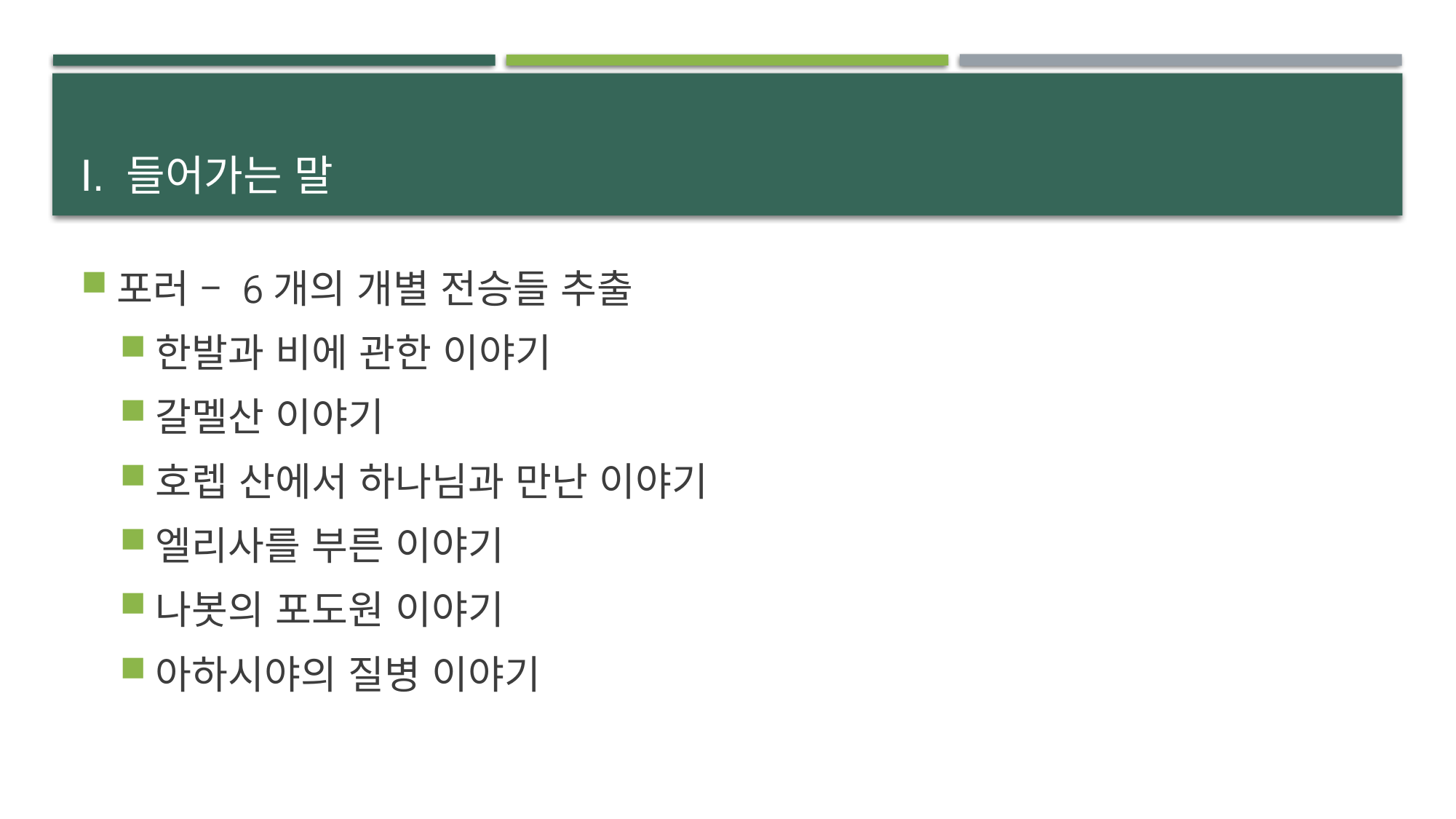

# Ⅰ. 들어가는 말
포러 – 6개의 개별 전승들 추출
한발과 비에 관한 이야기
갈멜산 이야기
호렙 산에서 하나님과 만난 이야기
엘리사를 부른 이야기
나봇의 포도원 이야기
아하시야의 질병 이야기